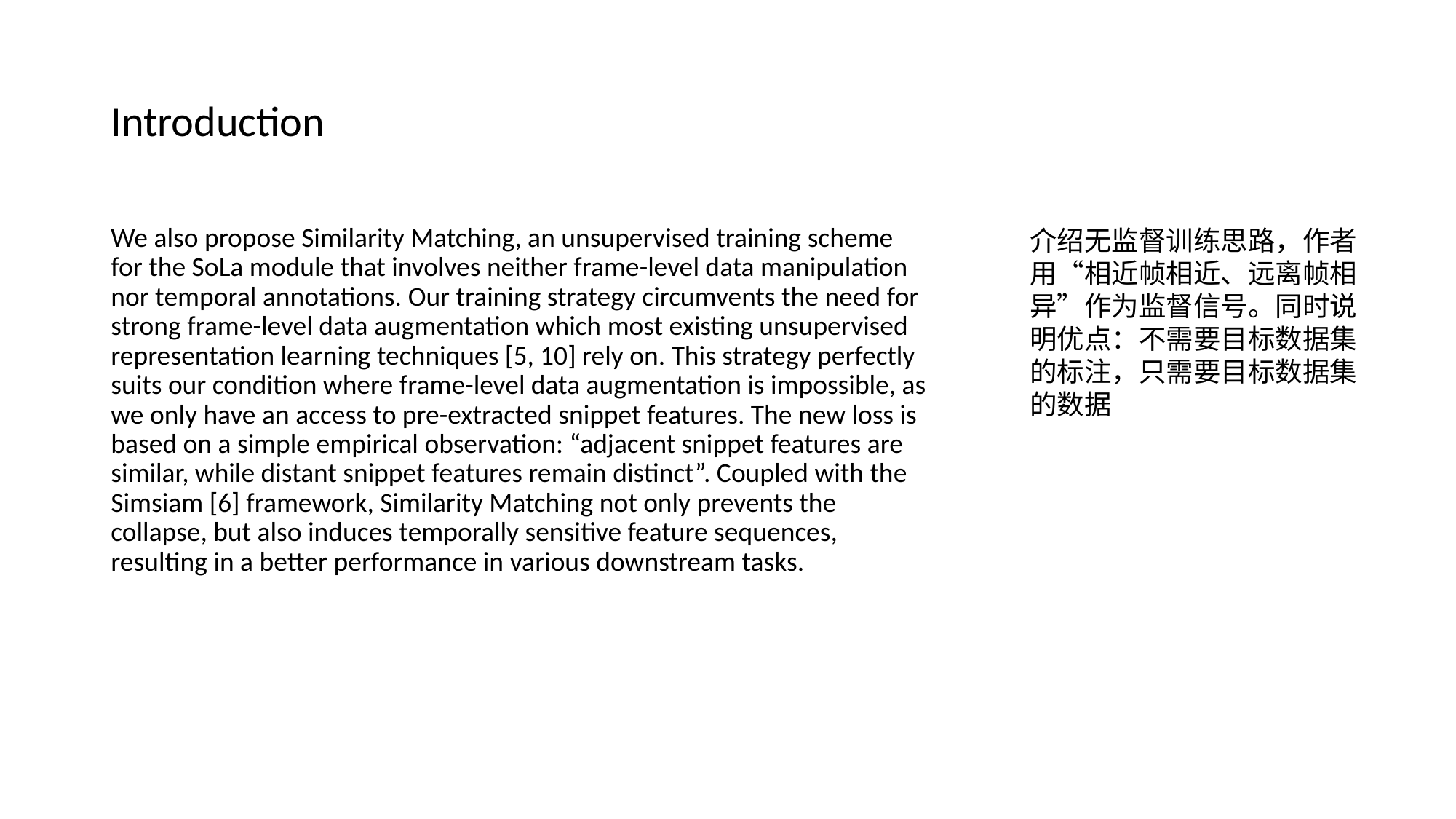

# Introduction
We also propose Similarity Matching, an unsupervised training scheme for the SoLa module that involves neither frame-level data manipulation nor temporal annotations. Our training strategy circumvents the need for strong frame-level data augmentation which most existing unsupervised representation learning techniques [5, 10] rely on. This strategy perfectly suits our condition where frame-level data augmentation is impossible, as we only have an access to pre-extracted snippet features. The new loss is based on a simple empirical observation: “adjacent snippet features are similar, while distant snippet features remain distinct”. Coupled with the Simsiam [6] framework, Similarity Matching not only prevents the collapse, but also induces temporally sensitive feature sequences, resulting in a better performance in various downstream tasks.
介绍无监督训练思路，作者用“相近帧相近、远离帧相异”作为监督信号。同时说明优点：不需要目标数据集的标注，只需要目标数据集的数据